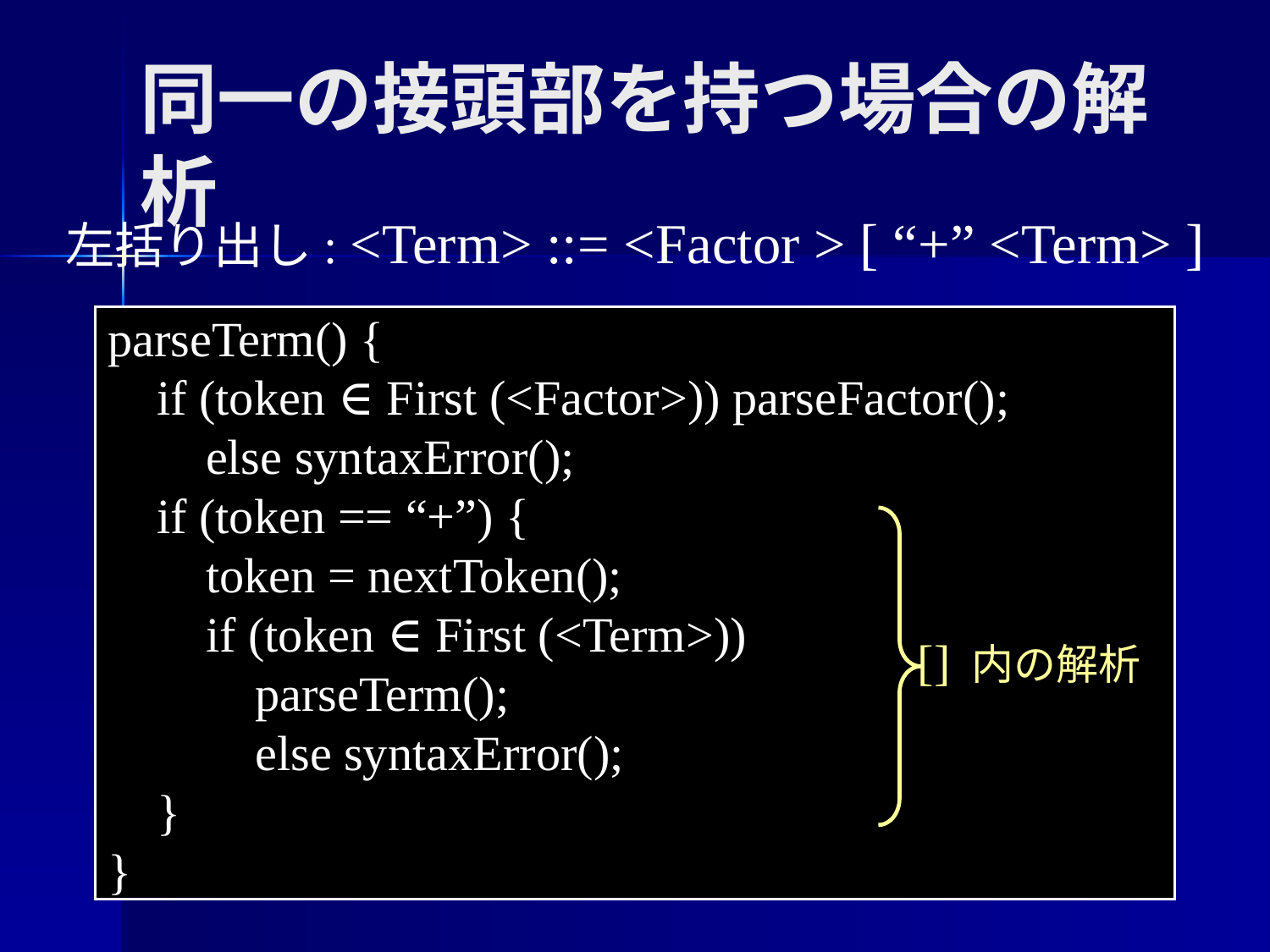

同一の接頭部を持つ場合の解析
左括り出し: <Term> ::= <Factor > [ “+” <Term> ]
parseTerm() {
    if (token ∈ First (<Factor>)) parseFactor();
        else syntaxError();
    if (token == “+”) {
        token = nextToken();
        if (token ∈ First (<Term>))
            parseTerm();
            else syntaxError();
    }
}

[] 内の解析